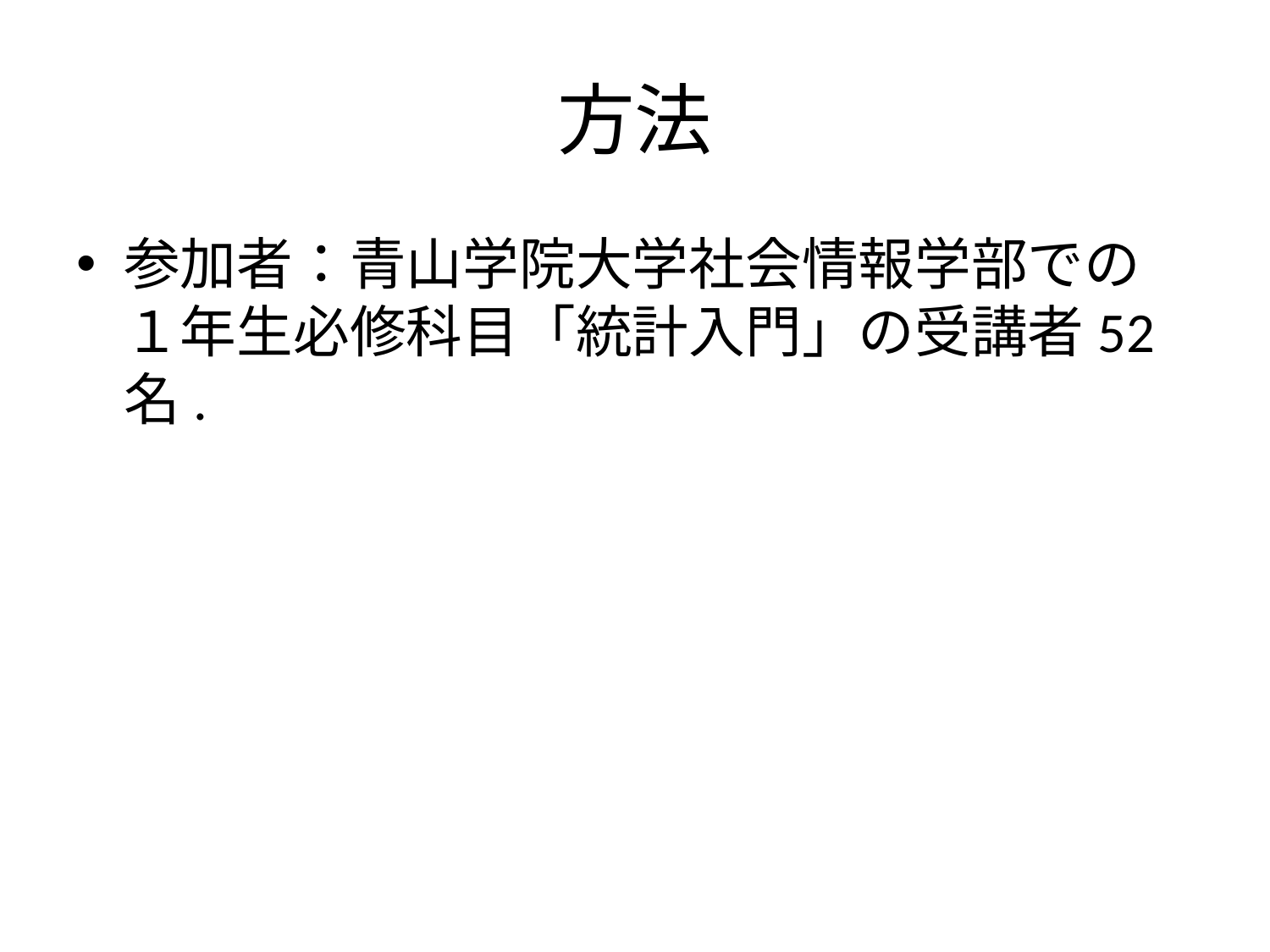

# 方法
参加者：青山学院大学社会情報学部での１年生必修科目「統計入門」の受講者52名.